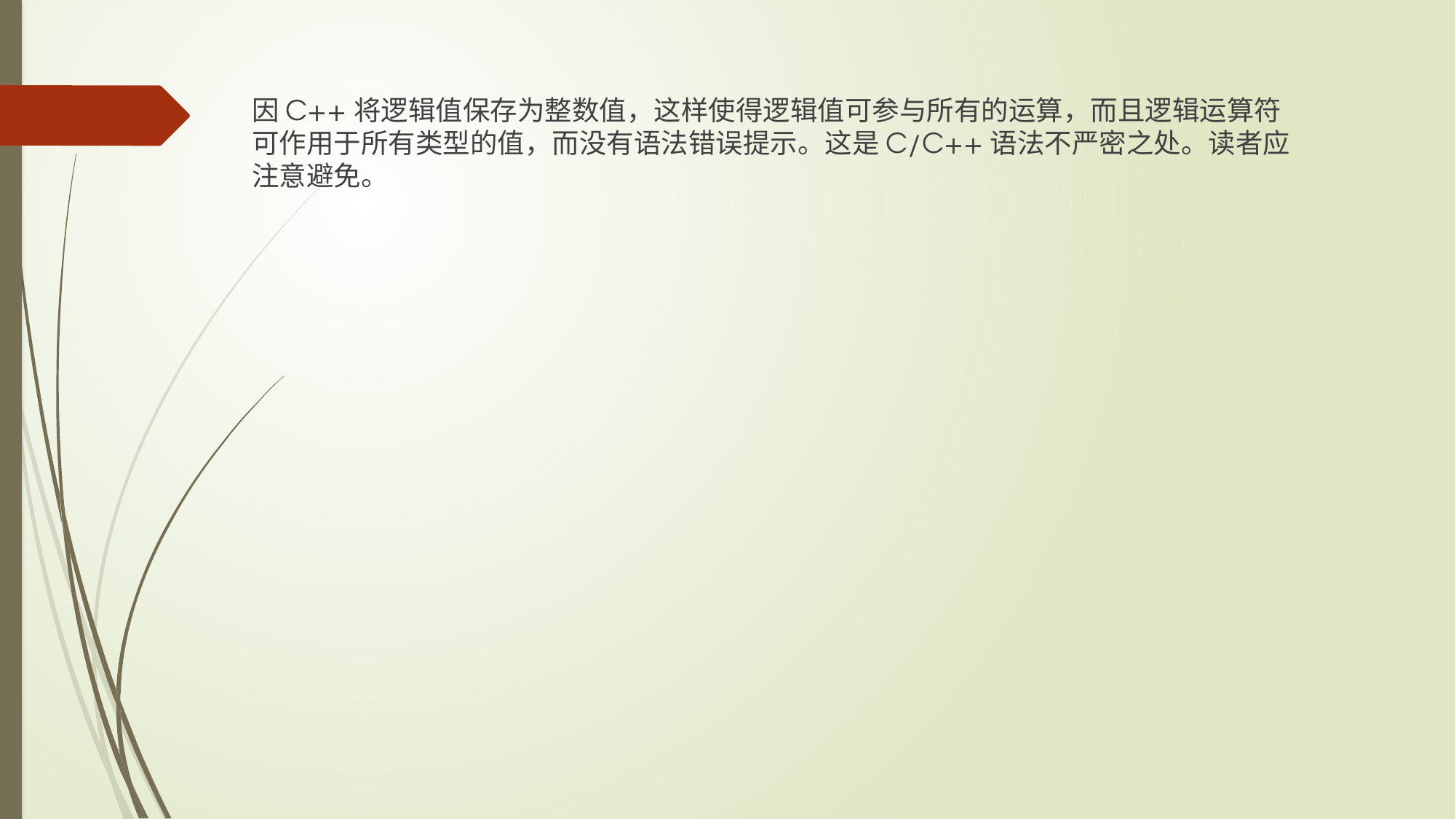

因C++将逻辑值保存为整数值，这样使得逻辑值可参与所有的运算，而且逻辑运算符可作用于所有类型的值，而没有语法错误提示。这是C/C++语法不严密之处。读者应注意避免。